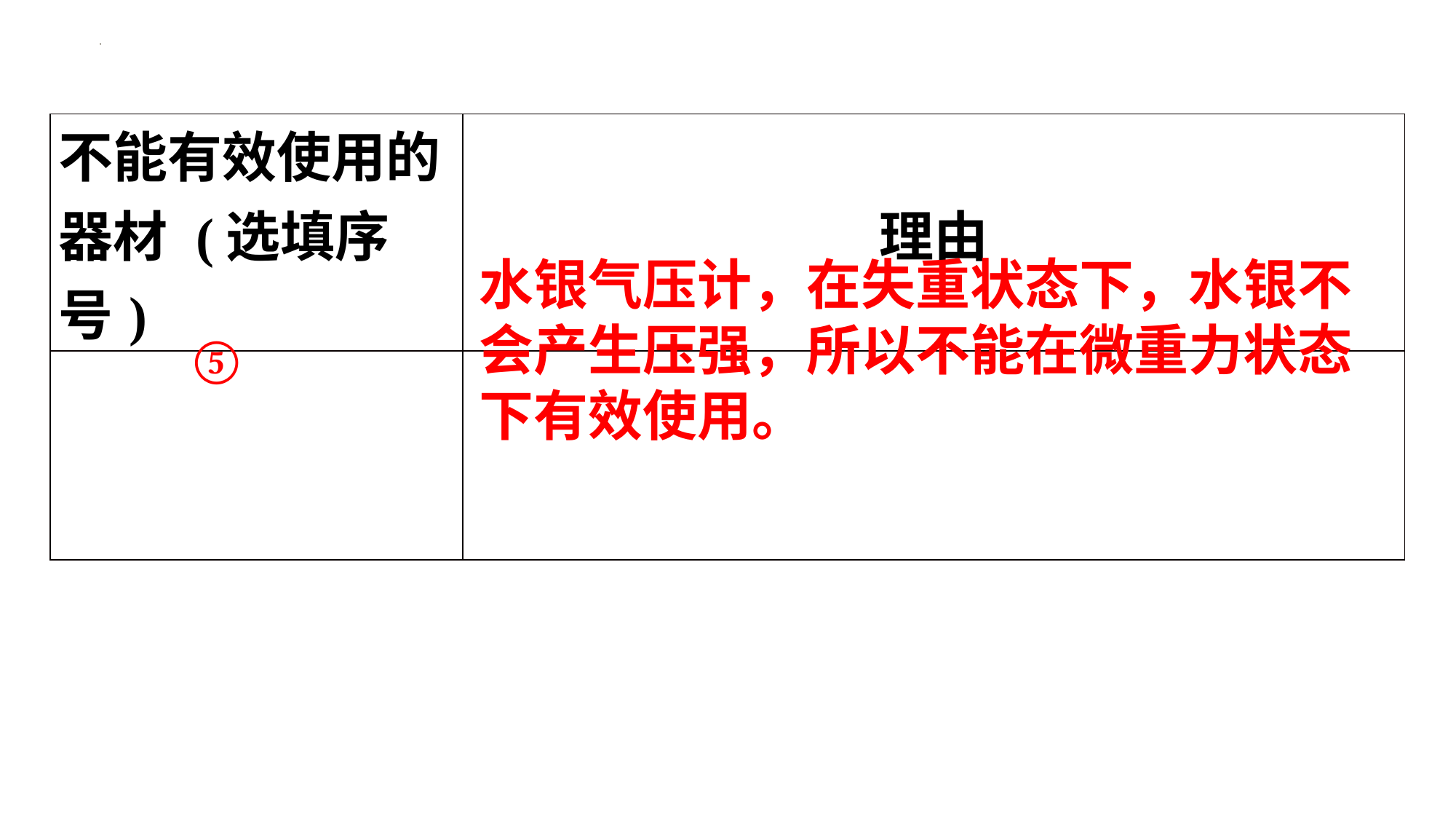

| 不能有效使用的器材 (选填序号) | 理由 |
| --- | --- |
|  |  |
水银气压计，在失重状态下，水银不会产生压强，所以不能在微重力状态下有效使用。
⑤